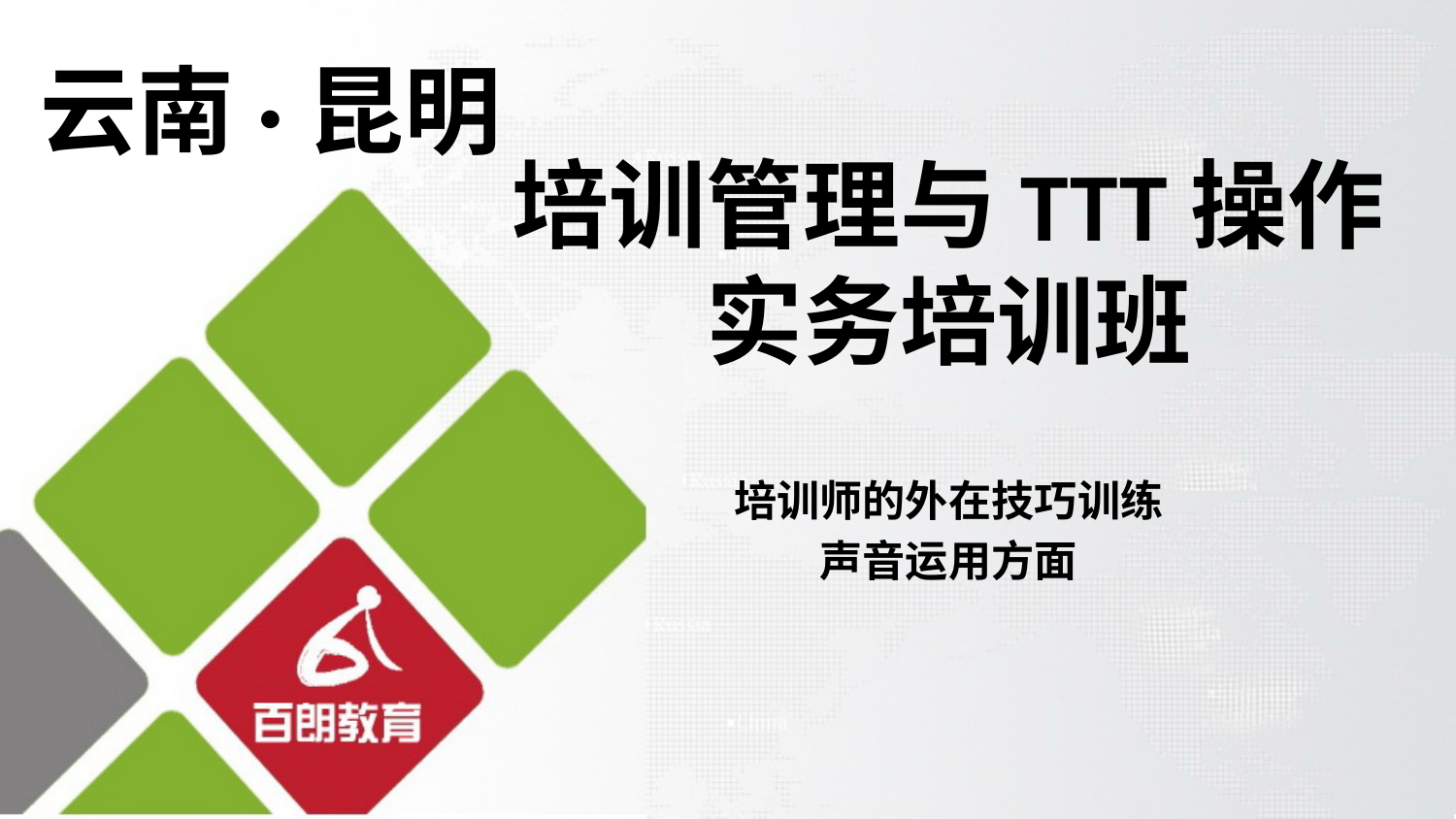

云南·昆明
培训管理与TTT操作
实务培训班
培训师的外在技巧训练
声音运用方面